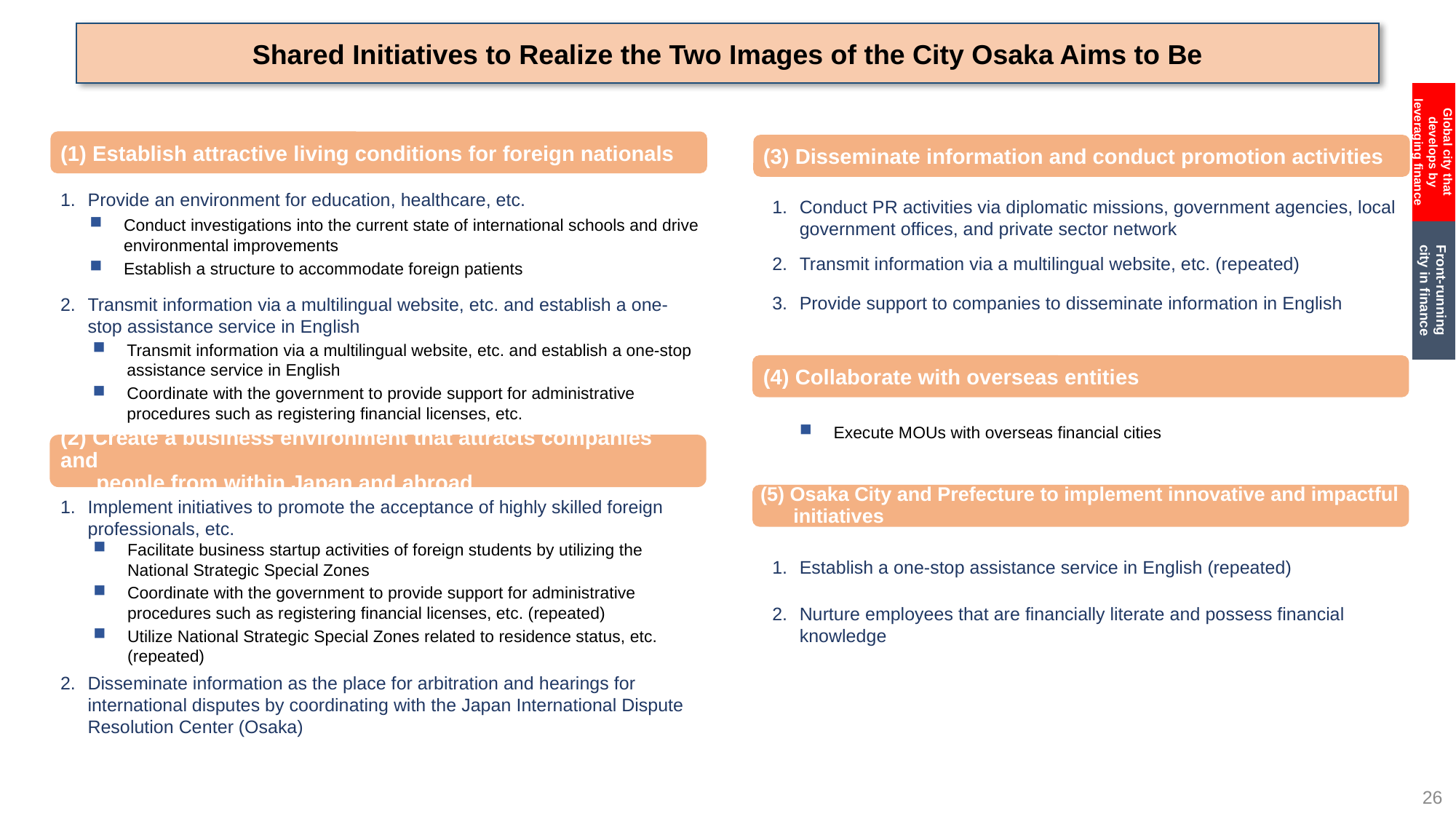

Shared Initiatives to Realize the Two Images of the City Osaka Aims to Be
Global city that develops by leveraging finance

(1) Establish attractive living conditions for foreign nationals

(3) Disseminate information and conduct promotion activities
Provide an environment for education, healthcare, etc.
Conduct PR activities via diplomatic missions, government agencies, local government offices, and private sector network
Conduct investigations into the current state of international schools and drive environmental improvements
Establish a structure to accommodate foreign patients
Front-running city in finance
Transmit information via a multilingual website, etc. (repeated)
Provide support to companies to disseminate information in English
Transmit information via a multilingual website, etc. and establish a one-stop assistance service in English
Transmit information via a multilingual website, etc. and establish a one-stop assistance service in English
Coordinate with the government to provide support for administrative procedures such as registering financial licenses, etc.

(4) Collaborate with overseas entities
Execute MOUs with overseas financial cities
(2) Create a business environment that attracts companies and
      people from within Japan and abroad

(5) Osaka City and Prefecture to implement innovative and impactful
      initiatives

Implement initiatives to promote the acceptance of highly skilled foreign professionals, etc.
Facilitate business startup activities of foreign students by utilizing the National Strategic Special Zones
Coordinate with the government to provide support for administrative procedures such as registering financial licenses, etc. (repeated)
Utilize National Strategic Special Zones related to residence status, etc. (repeated)
Establish a one-stop assistance service in English (repeated)
②国内外の観光需要の取り込みの強化
Nurture employees that are financially literate and possess financial knowledge
Disseminate information as the place for arbitration and hearings for international disputes by coordinating with the Japan International Dispute Resolution Center (Osaka)
26